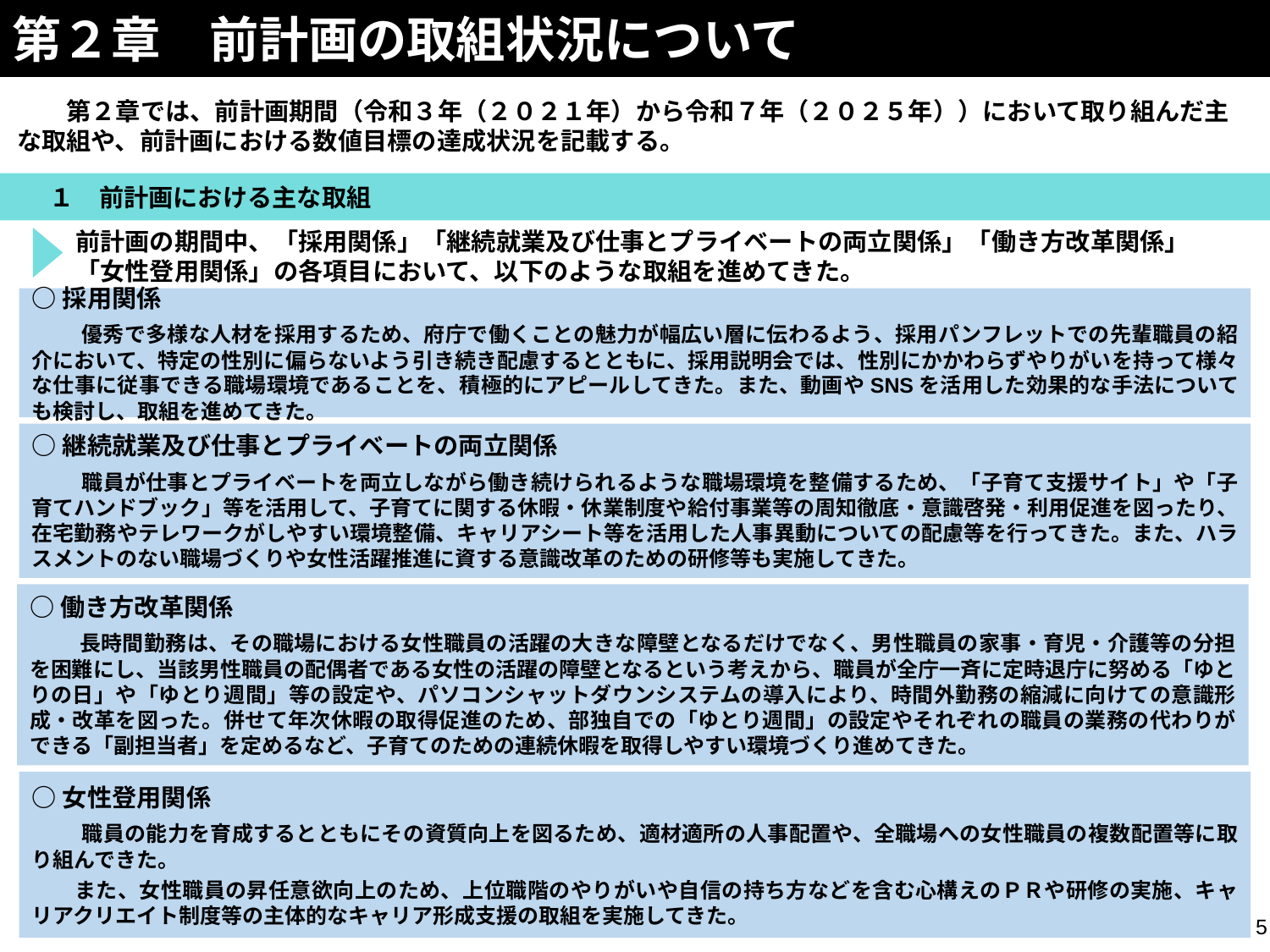

第２章　前計画の取組状況について
　　第２章では、前計画期間（令和３年（２０２１年）から令和７年（２０２５年））において取り組んだ主な取組や、前計画における数値目標の達成状況を記載する。
　　１　前計画における主な取組
前計画の期間中、「採用関係」「継続就業及び仕事とプライベートの両立関係」「働き方改革関係」「女性登用関係」の各項目において、以下のような取組を進めてきた。

○採用関係
　　優秀で多様な人材を採用するため、府庁で働くことの魅力が幅広い層に伝わるよう、採用パンフレットでの先輩職員の紹介において、特定の性別に偏らないよう引き続き配慮するとともに、採用説明会では、性別にかかわらずやりがいを持って様々な仕事に従事できる職場環境であることを、積極的にアピールしてきた。また、動画やSNSを活用した効果的な手法についても検討し、取組を進めてきた。
○継続就業及び仕事とプライベートの両立関係
　　職員が仕事とプライベートを両立しながら働き続けられるような職場環境を整備するため、「子育て支援サイト」や「子育てハンドブック」等を活用して、子育てに関する休暇・休業制度や給付事業等の周知徹底・意識啓発・利用促進を図ったり、在宅勤務やテレワークがしやすい環境整備、キャリアシート等を活用した人事異動についての配慮等を行ってきた。また、ハラスメントのない職場づくりや女性活躍推進に資する意識改革のための研修等も実施してきた。
○働き方改革関係
　　長時間勤務は、その職場における女性職員の活躍の大きな障壁となるだけでなく、男性職員の家事・育児・介護等の分担を困難にし、当該男性職員の配偶者である女性の活躍の障壁となるという考えから、職員が全庁一斉に定時退庁に努める「ゆとりの日」や「ゆとり週間」等の設定や、パソコンシャットダウンシステムの導入により、時間外勤務の縮減に向けての意識形成・改革を図った。併せて年次休暇の取得促進のため、部独自での「ゆとり週間」の設定やそれぞれの職員の業務の代わりができる「副担当者」を定めるなど、子育てのための連続休暇を取得しやすい環境づくり進めてきた。
○女性登用関係
　　職員の能力を育成するとともにその資質向上を図るため、適材適所の人事配置や、全職場への女性職員の複数配置等に取り組んできた。
　　また、女性職員の昇任意欲向上のため、上位職階のやりがいや自信の持ち方などを含む心構えのＰＲや研修の実施、キャリアクリエイト制度等の主体的なキャリア形成支援の取組を実施してきた。
5